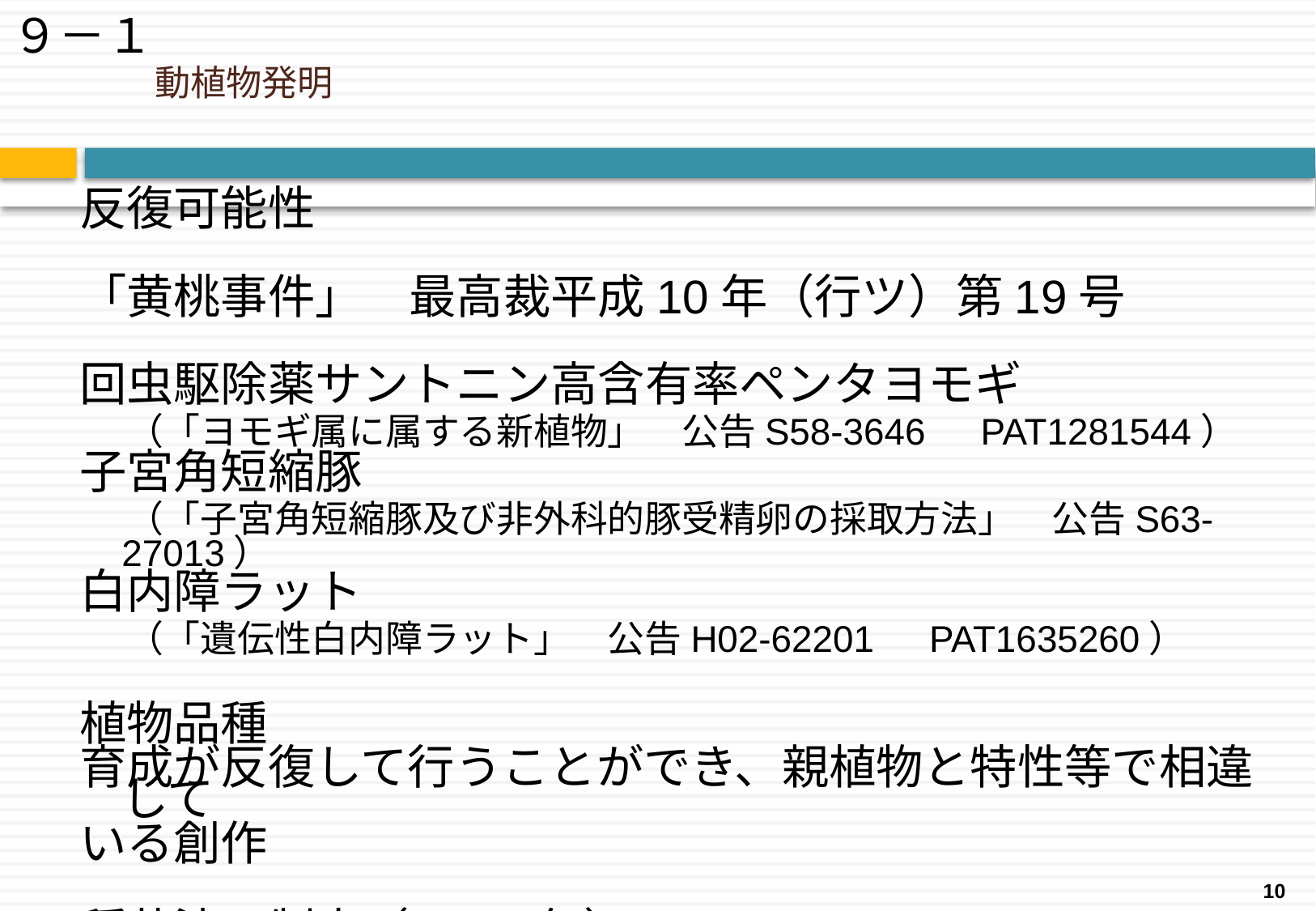

９－１
# 動植物発明
反復可能性

「黄桃事件」　最高裁平成10年（行ツ）第19号

回虫駆除薬サントニン高含有率ペンタヨモギ
　（「ヨモギ属に属する新植物」　公告S58-3646　PAT1281544）
子宮角短縮豚
　（「子宮角短縮豚及び非外科的豚受精卵の採取方法」　公告S63-27013）
白内障ラット
　（「遺伝性白内障ラット」　公告H02-62201　PAT1635260）

植物品種
育成が反復して行うことができ、親植物と特性等で相違して
いる創作

種苗法の制定（1978年）
10
10